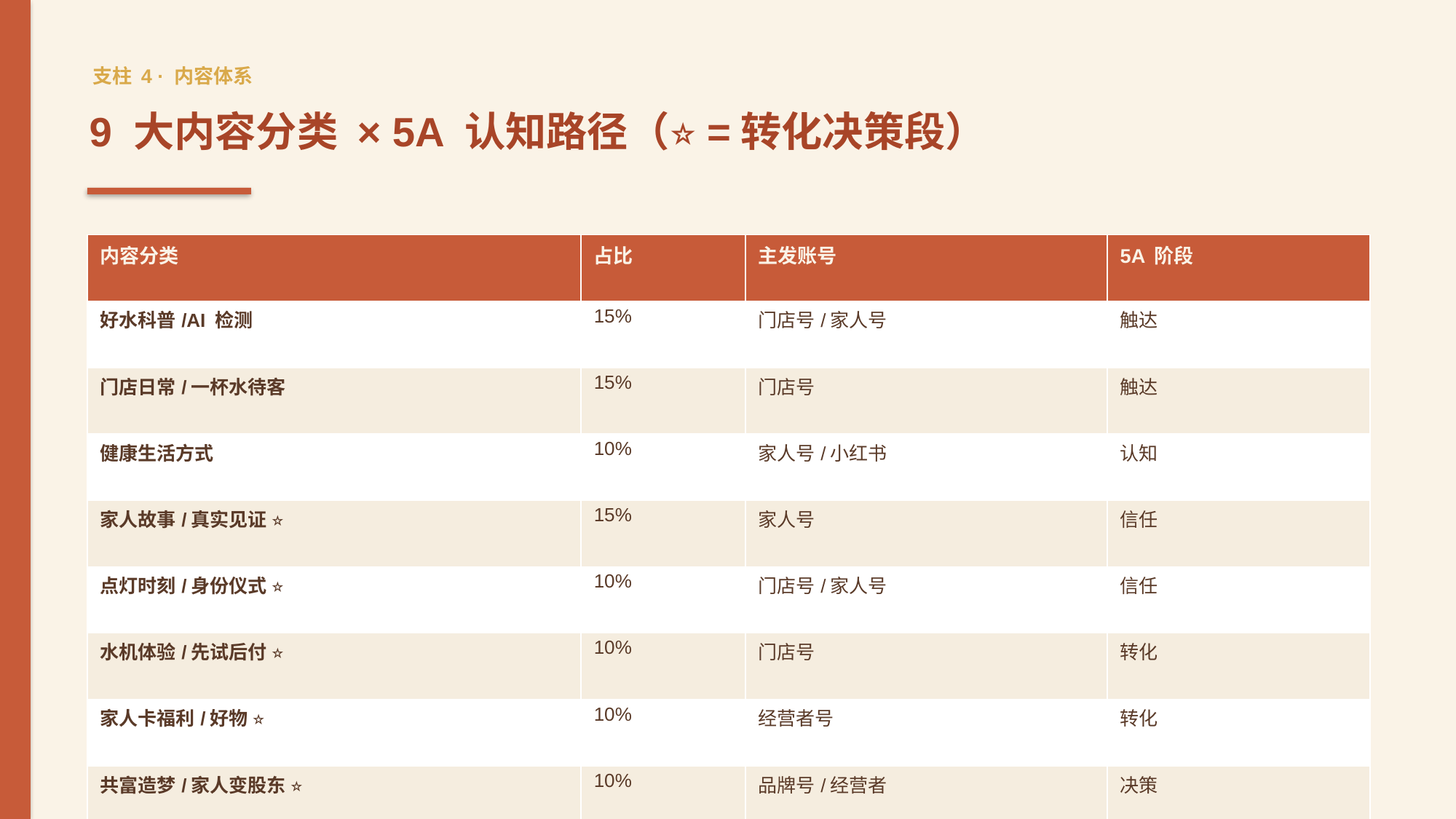

支柱 4 · 内容体系
9 大内容分类 × 5A 认知路径（⭐=转化决策段）

| 内容分类 | 占比 | 主发账号 | 5A 阶段 |
| --- | --- | --- | --- |
| 好水科普/AI 检测 | 15% | 门店号/家人号 | 触达 |
| 门店日常/一杯水待客 | 15% | 门店号 | 触达 |
| 健康生活方式 | 10% | 家人号/小红书 | 认知 |
| 家人故事/真实见证 ⭐ | 15% | 家人号 | 信任 |
| 点灯时刻/身份仪式 ⭐ | 10% | 门店号/家人号 | 信任 |
| 水机体验/先试后付 ⭐ | 10% | 门店号 | 转化 |
| 家人卡福利/好物 ⭐ | 10% | 经营者号 | 转化 |
| 共富造梦/家人变股东 ⭐ | 10% | 品牌号/经营者 | 决策 |
| 招商/名额（合规口径）⭐ | 5% | 品牌号 | 行动 |